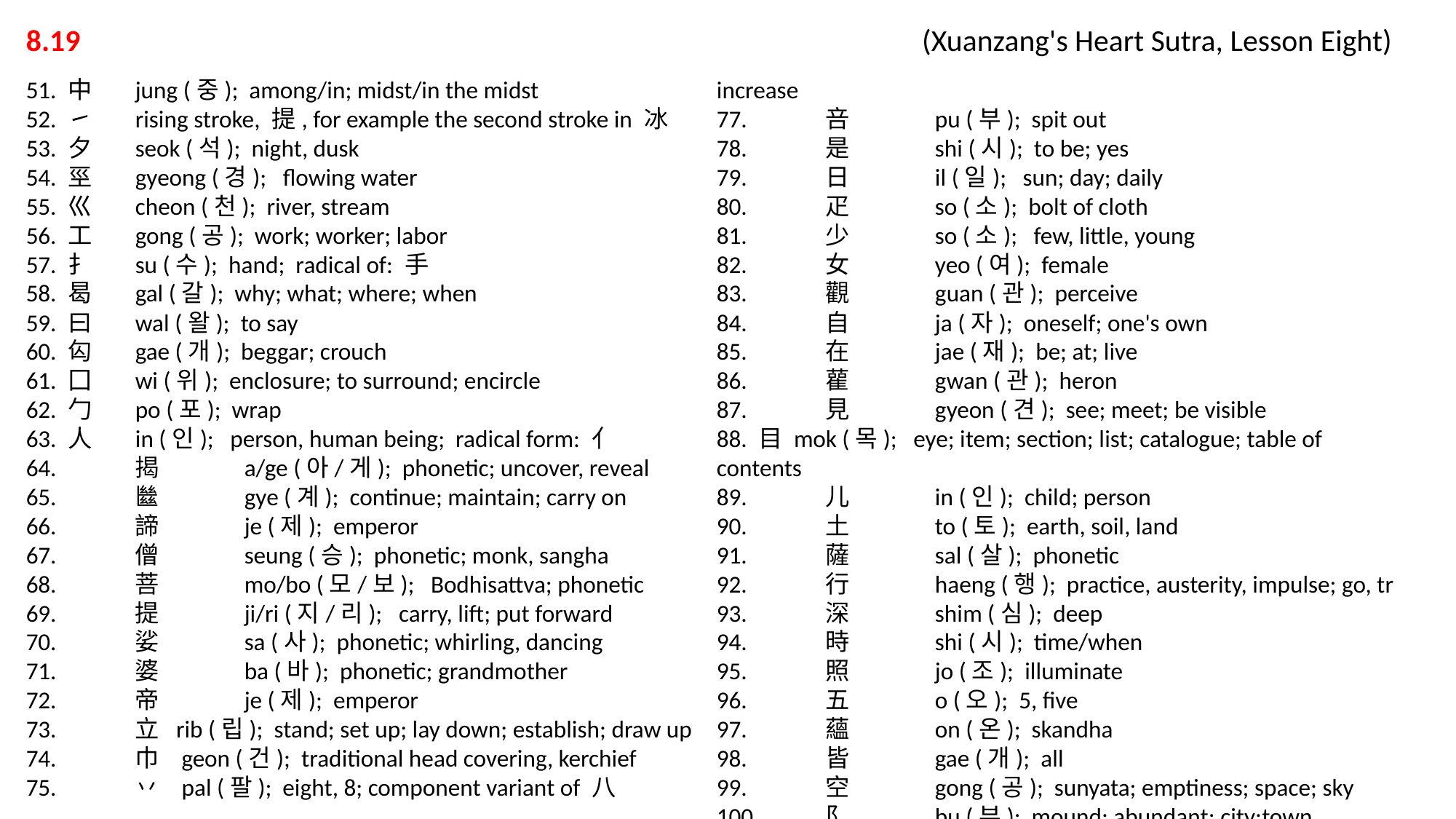

8.19  			  			                         (Xuanzang's Heart Sutra, Lesson Eight)
51. 中	jung (중);  among/in; midst/in the midst
52. ㇀	rising stroke, 提, for example the second stroke in 冰
53. 夕	seok (석);  night, dusk
54. 巠	gyeong (경);   flowing water
55. 巛	cheon (천);  river, stream
56. 工	gong (공);  work; worker; labor
57. 扌	su (수);  hand;  radical of: 手
58. 曷	gal (갈);  why; what; where; when
59. 曰	wal (왈);  to say
60. 匃	gae (개);  beggar; crouch
61. 囗	wi (위);  enclosure; to surround; encircle
62. 勹 	po (포);  wrap
63. 人 	in (인);   person, human being;  radical form: 亻
64.	揭 	a/ge (아/게);  phonetic; uncover, reveal
65.	㡭 	gye (계);  continue; maintain; carry on
66.	諦 	je (제);  emperor
67.	僧 	seung (승);  phonetic; monk, sangha
68.	菩	mo/bo (모/보);   Bodhisattva; phonetic
69.	提 	ji/ri (지/리);   carry, lift; put forward
70.	娑 	sa (사);  phonetic; whirling, dancing
71.	婆 	ba (바);  phonetic; grandmother
72.	帝	je (제);  emperor
73.	立  rib (립);  stand; set up; lay down; establish; draw up
74.	巾   geon (건);  traditional head covering, kerchief
75.	丷   pal (팔);  eight, 8; component variant of 八

76. 曾  jeung (증);  modifier indicating past tense or a further increase
77.	咅	pu (부);  spit out
78.	是 	shi (시);  to be; yes
79.	日	il (일);   sun; day; daily
80.	疋 	so (소);  bolt of cloth
81.	少 	so (소);   few, little, young
82.	女 	yeo (여);  female
83.	觀  	guan (관);  perceive
84.	自	ja (자);  oneself; one's own
85.	在	jae (재);  be; at; live
86.	雚 	gwan (관);  heron
87.	見 	gyeon (견);  see; meet; be visible
88. 目 mok (목);   eye; item; section; list; catalogue; table of contents
89.	儿 	in (인);  child; person
90.	土	to (토);  earth, soil, land
91.	薩	sal (살);  phonetic
92.	行	haeng (행);  practice, austerity, impulse; go, tr
93.	深	shim (심);  deep
94.	時	shi (시);  time/when
95.	照	jo (조);  illuminate
96.	五	o (오);  5, five
97.	蘊	on (온);  skandha
98.	皆	gae (개);  all
99.	空   	gong (공);  sunyata; emptiness; space; sky
100.	阝	bu (부);  mound; abundant; city;town